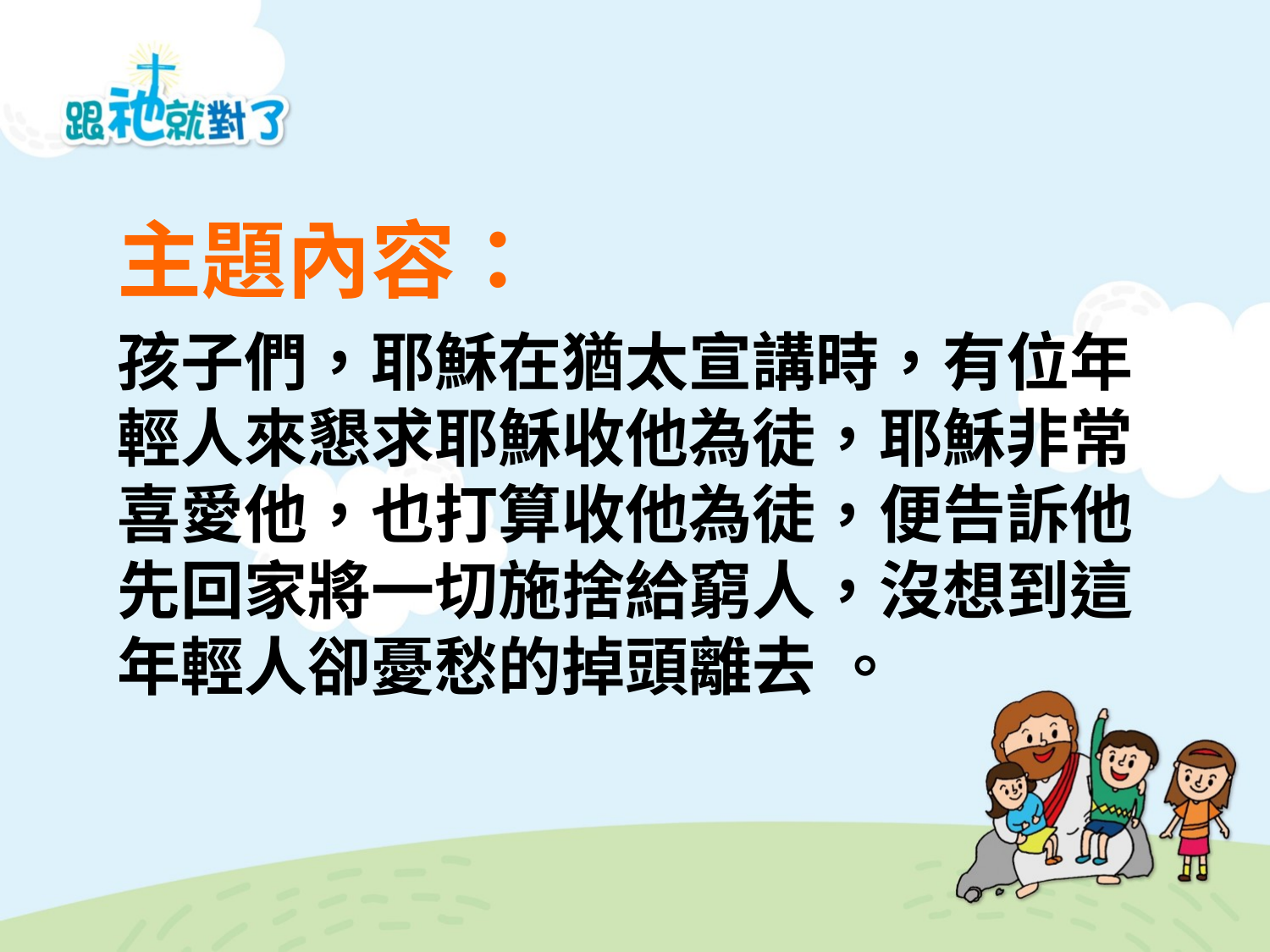

主題內容：
孩子們，耶穌在猶太宣講時，有位年輕人來懇求耶穌收他為徒，耶穌非常喜愛他，也打算收他為徒，便告訴他先回家將一切施捨給窮人，沒想到這年輕人卻憂愁的掉頭離去 。